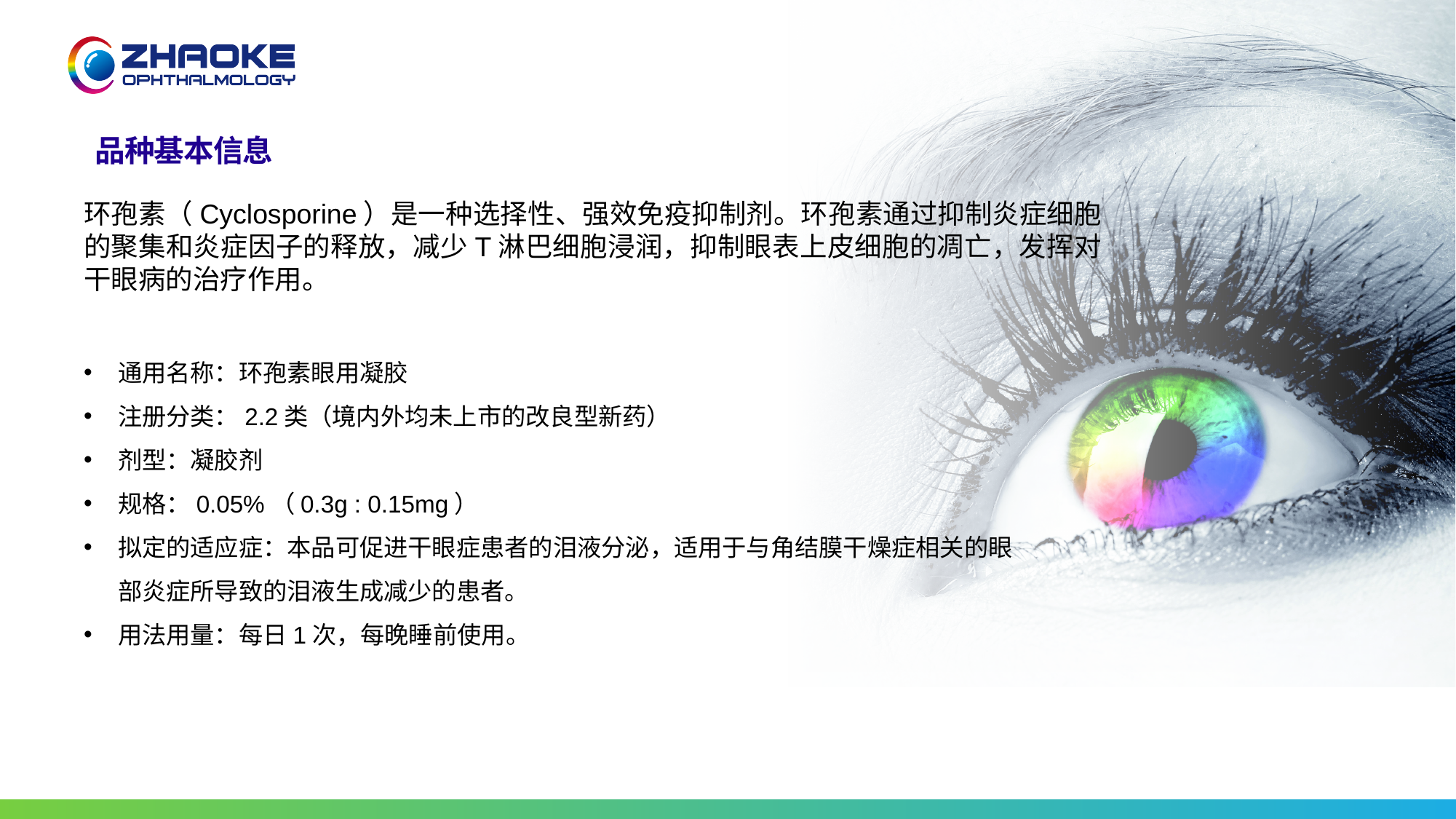

# 品种基本信息
环孢素（Cyclosporine）是一种选择性、强效免疫抑制剂。环孢素通过抑制炎症细胞的聚集和炎症因子的释放，减少T淋巴细胞浸润，抑制眼表上皮细胞的凋亡，发挥对干眼病的治疗作用。
通用名称：环孢素眼用凝胶
注册分类：2.2类（境内外均未上市的改良型新药）
剂型：凝胶剂
规格：0.05%（0.3g : 0.15mg）
拟定的适应症：本品可促进干眼症患者的泪液分泌，适用于与角结膜干燥症相关的眼部炎症所导致的泪液生成减少的患者。
用法用量：每日1次，每晚睡前使用。